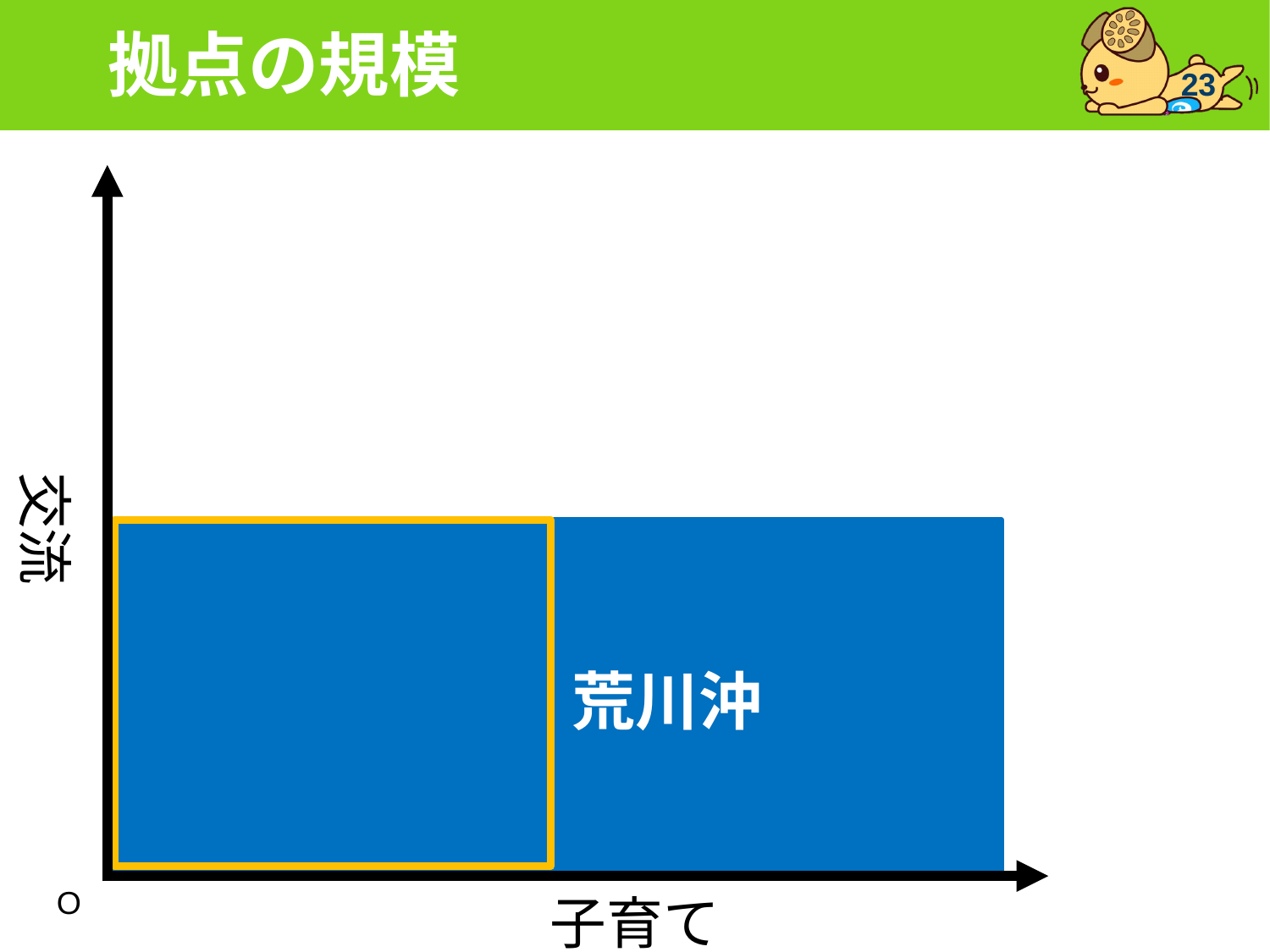

# 拠点の規模
23
交流

荒川沖
O
子育て